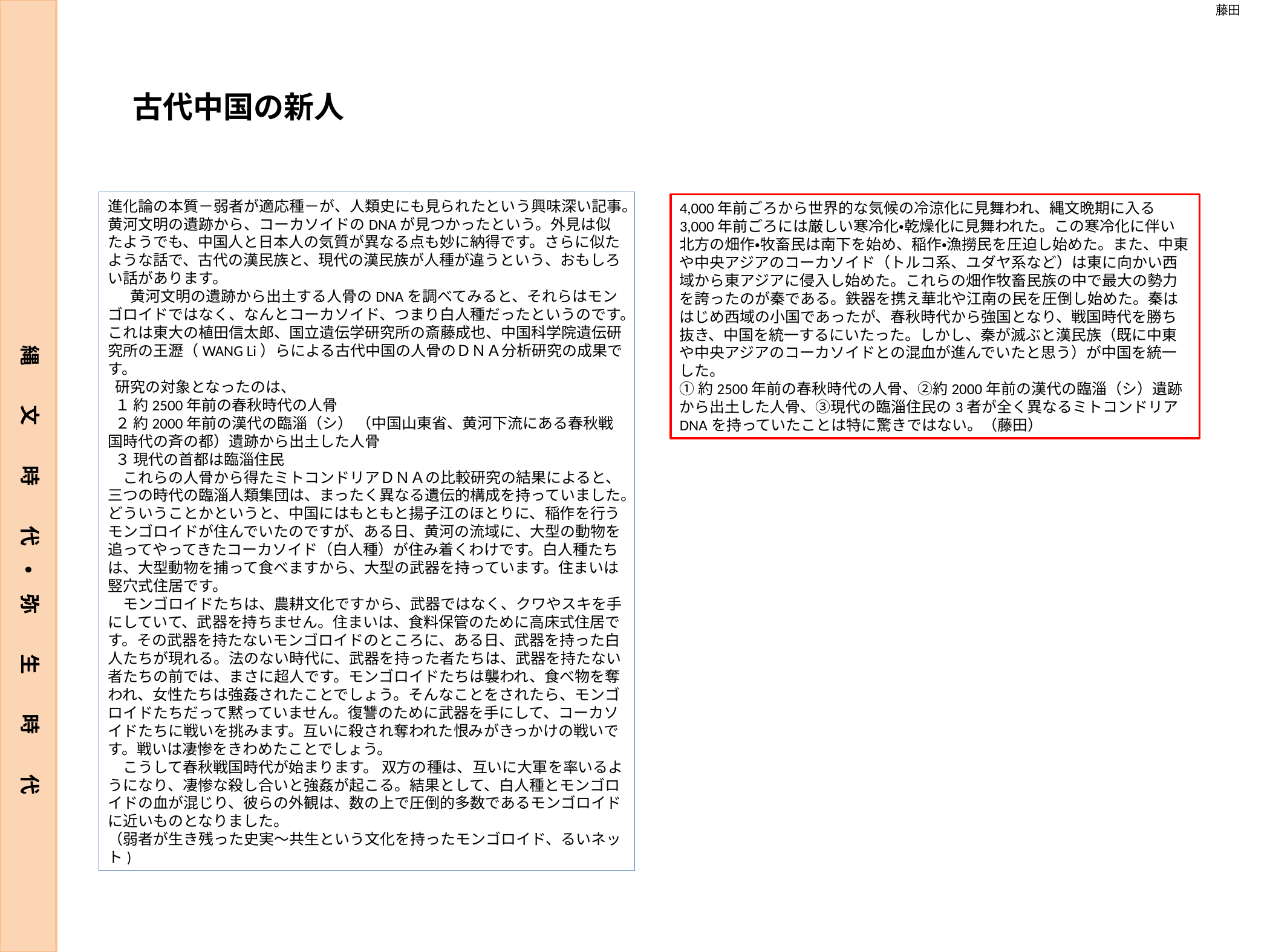

藤田
古代中国の新人
進化論の本質－弱者が適応種－が、人類史にも見られたという興味深い記事。黄河文明の遺跡から、コーカソイドのDNAが見つかったという。外見は似たようでも、中国人と日本人の気質が異なる点も妙に納得です。さらに似たような話で、古代の漢民族と、現代の漢民族が人種が違うという、おもしろい話があります。
 　黄河文明の遺跡から出土する人骨のDNAを調べてみると、それらはモンゴロイドではなく、なんとコーカソイド、つまり白人種だったというのです。これは東大の植田信太郎、国立遺伝学研究所の斎藤成也、中国科学院遺伝研究所の王瀝（WANG Li）らによる古代中国の人骨のＤＮＡ分析研究の成果です。
 研究の対象となったのは、
 １ 約2500年前の春秋時代の人骨
 ２ 約2000年前の漢代の臨淄（シ） （中国山東省、黄河下流にある春秋戦国時代の斉の都）遺跡から出土した人骨
 ３ 現代の首都は臨淄住民
　これらの人骨から得たミトコンドリアＤＮＡの比較研究の結果によると、三つの時代の臨淄人類集団は、まったく異なる遺伝的構成を持っていました。どういうことかというと、中国にはもともと揚子江のほとりに、稲作を行うモンゴロイドが住んでいたのですが、ある日、黄河の流域に、大型の動物を追ってやってきたコーカソイド（白人種）が住み着くわけです。白人種たちは、大型動物を捕って食べますから、大型の武器を持っています。住まいは竪穴式住居です。
　モンゴロイドたちは、農耕文化ですから、武器ではなく、クワやスキを手にしていて、武器を持ちません。住まいは、食料保管のために高床式住居です。その武器を持たないモンゴロイドのところに、ある日、武器を持った白人たちが現れる。法のない時代に、武器を持った者たちは、武器を持たない者たちの前では、まさに超人です。モンゴロイドたちは襲われ、食べ物を奪われ、女性たちは強姦されたことでしょう。そんなことをされたら、モンゴロイドたちだって黙っていません。復讐のために武器を手にして、コーカソイドたちに戦いを挑みます。互いに殺され奪われた恨みがきっかけの戦いです。戦いは凄惨をきわめたことでしょう。
　こうして春秋戦国時代が始まります。 双方の種は、互いに大軍を率いるようになり、凄惨な殺し合いと強姦が起こる。結果として、白人種とモンゴロイドの血が混じり、彼らの外観は、数の上で圧倒的多数であるモンゴロイドに近いものとなりました。
（弱者が生き残った史実～共生という文化を持ったモンゴロイド、るいネット)
4,000年前ごろから世界的な気候の冷涼化に見舞われ、縄文晩期に入る3,000年前ごろには厳しい寒冷化・乾燥化に見舞われた。この寒冷化に伴い北方の畑作・牧畜民は南下を始め、稲作・漁撈民を圧迫し始めた。また、中東や中央アジアのコーカソイド（トルコ系、ユダヤ系など）は東に向かい西域から東アジアに侵入し始めた。これらの畑作牧畜民族の中で最大の勢力を誇ったのが秦である。鉄器を携え華北や江南の民を圧倒し始めた。秦ははじめ西域の小国であったが、春秋時代から強国となり、戦国時代を勝ち抜き、中国を統一するにいたった。しかし、秦が滅ぶと漢民族（既に中東や中央アジアのコーカソイドとの混血が進んでいたと思う）が中国を統一した。
①約2500年前の春秋時代の人骨、②約2000年前の漢代の臨淄（シ）遺跡から出土した人骨、③現代の臨淄住民の3者が全く異なるミトコンドリアDNAを持っていたことは特に驚きではない。（藤田）
縄　　文　　時　　代　・　弥　　生　　時　　代